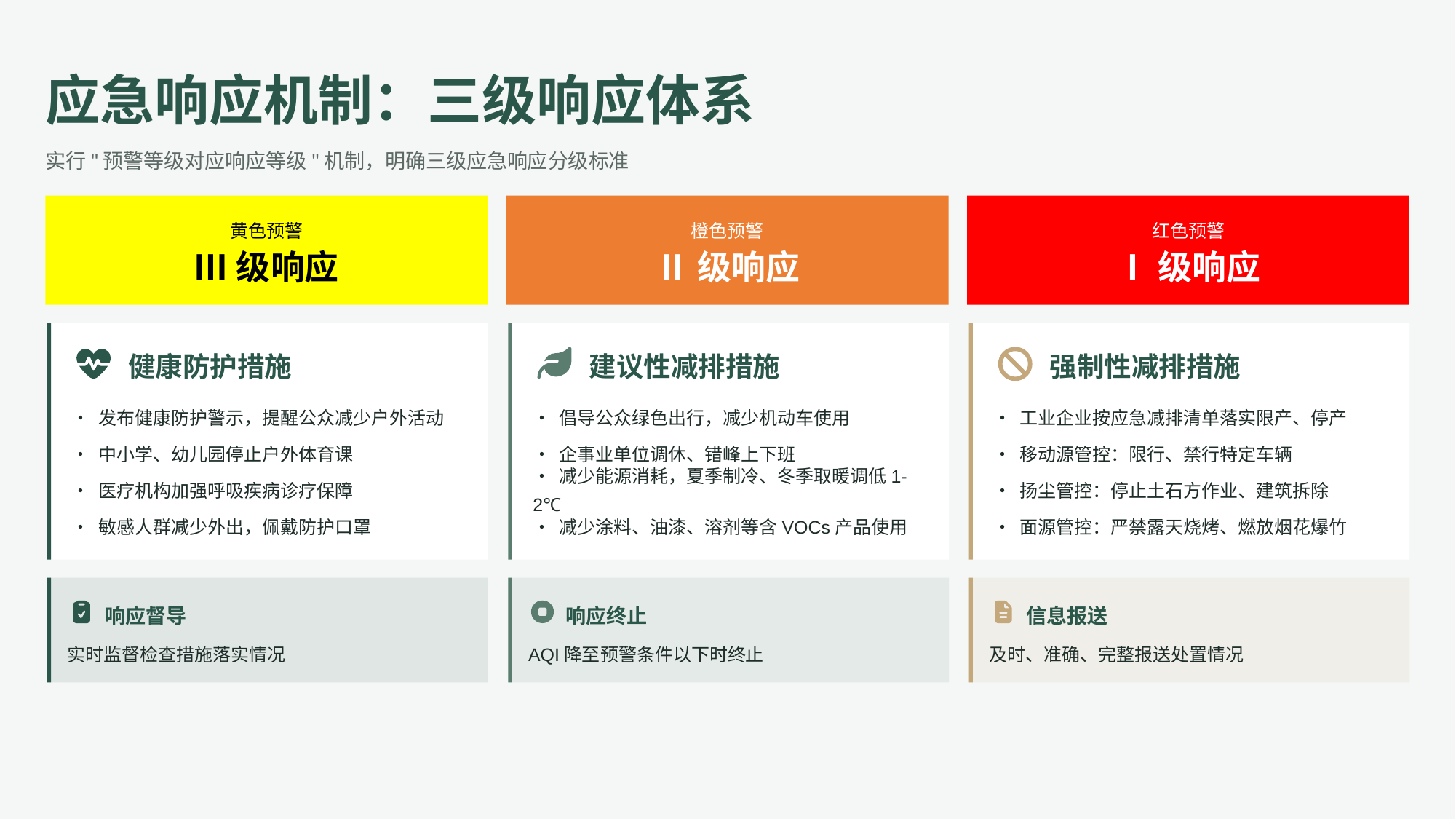

应急响应机制：三级响应体系
实行"预警等级对应响应等级"机制，明确三级应急响应分级标准

黄色预警
橙色预警
红色预警
Ⅲ级响应
Ⅱ级响应
Ⅰ级响应

健康防护措施
建议性减排措施
强制性减排措施

• 发布健康防护警示，提醒公众减少户外活动
• 倡导公众绿色出行，减少机动车使用
• 工业企业按应急减排清单落实限产、停产
• 中小学、幼儿园停止户外体育课
• 企事业单位调休、错峰上下班
• 移动源管控：限行、禁行特定车辆
• 医疗机构加强呼吸疾病诊疗保障
• 减少能源消耗，夏季制冷、冬季取暖调低1-2℃
• 扬尘管控：停止土石方作业、建筑拆除
• 敏感人群减少外出，佩戴防护口罩
• 减少涂料、油漆、溶剂等含VOCs产品使用
• 面源管控：严禁露天烧烤、燃放烟花爆竹

响应督导
响应终止
信息报送

实时监督检查措施落实情况
AQI降至预警条件以下时终止
及时、准确、完整报送处置情况